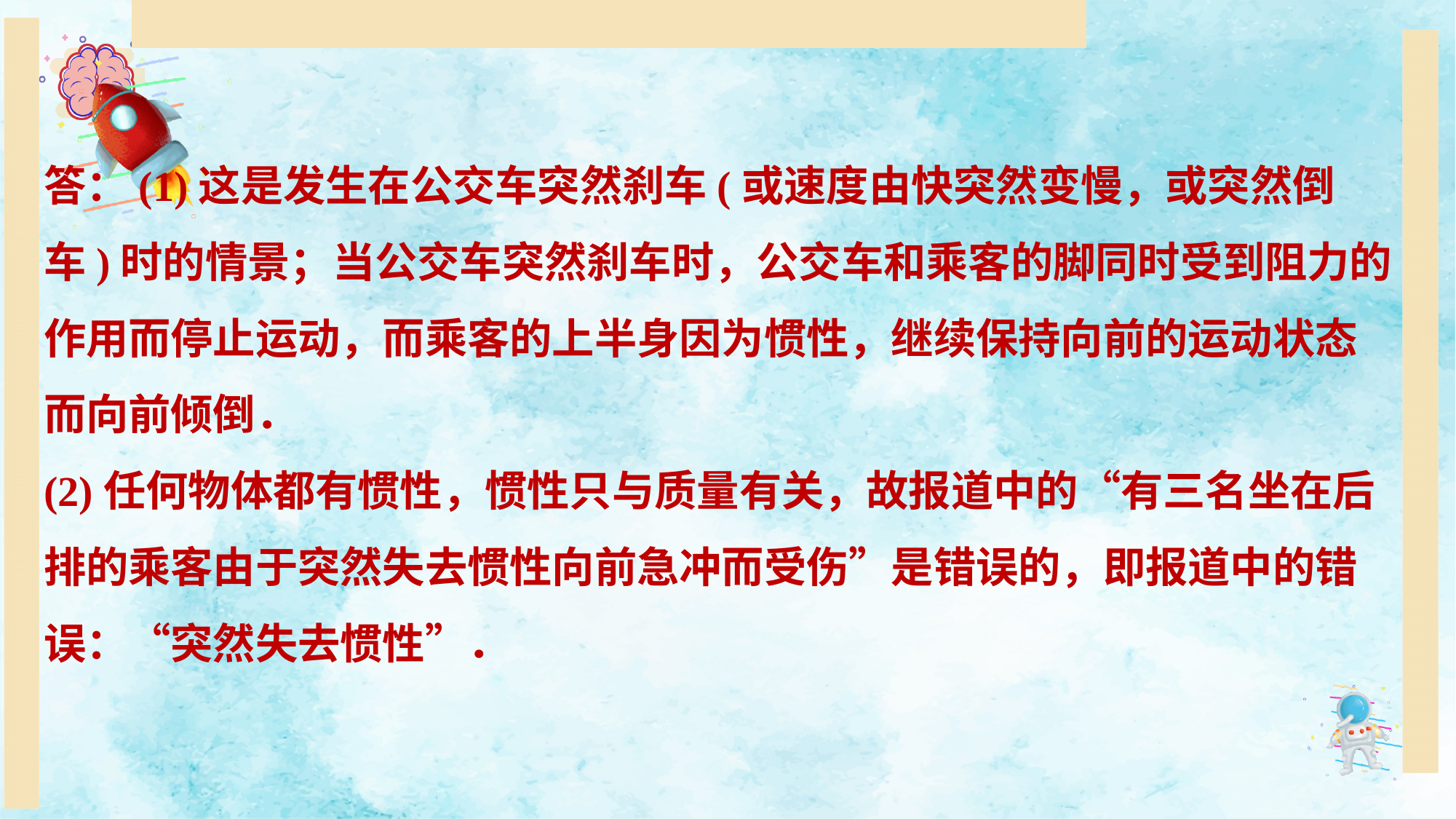

答：(1)这是发生在公交车突然刹车(或速度由快突然变慢，或突然倒车)时的情景；当公交车突然刹车时，公交车和乘客的脚同时受到阻力的作用而停止运动，而乘客的上半身因为惯性，继续保持向前的运动状态而向前倾倒．
(2)任何物体都有惯性，惯性只与质量有关，故报道中的“有三名坐在后排的乘客由于突然失去惯性向前急冲而受伤”是错误的，即报道中的错误：“突然失去惯性”．